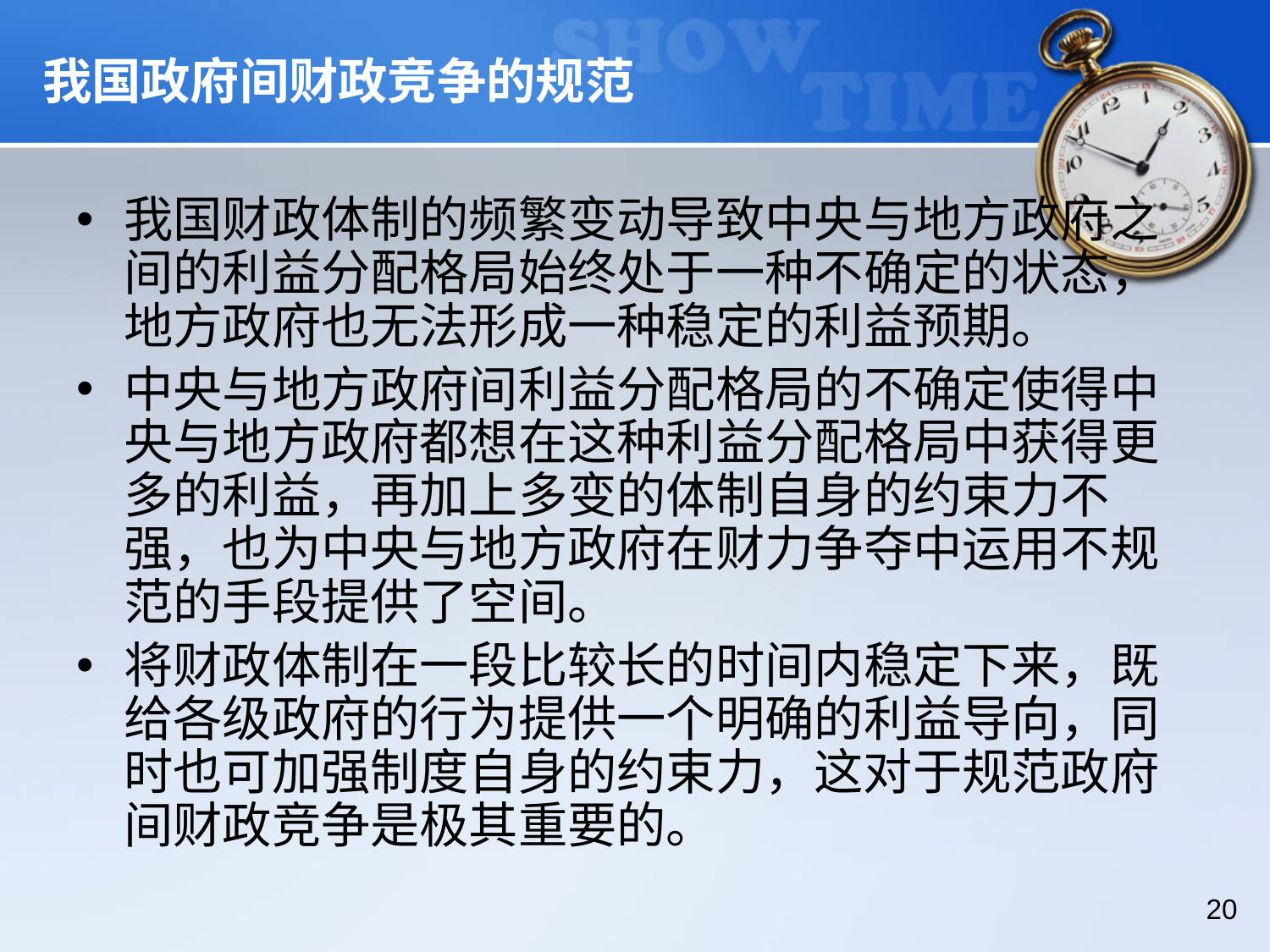

# 我国政府间财政竞争的规范
我国财政体制的频繁变动导致中央与地方政府之间的利益分配格局始终处于一种不确定的状态，地方政府也无法形成一种稳定的利益预期。
中央与地方政府间利益分配格局的不确定使得中央与地方政府都想在这种利益分配格局中获得更多的利益，再加上多变的体制自身的约束力不强，也为中央与地方政府在财力争夺中运用不规范的手段提供了空间。
将财政体制在一段比较长的时间内稳定下来，既给各级政府的行为提供一个明确的利益导向，同时也可加强制度自身的约束力，这对于规范政府间财政竞争是极其重要的。
20